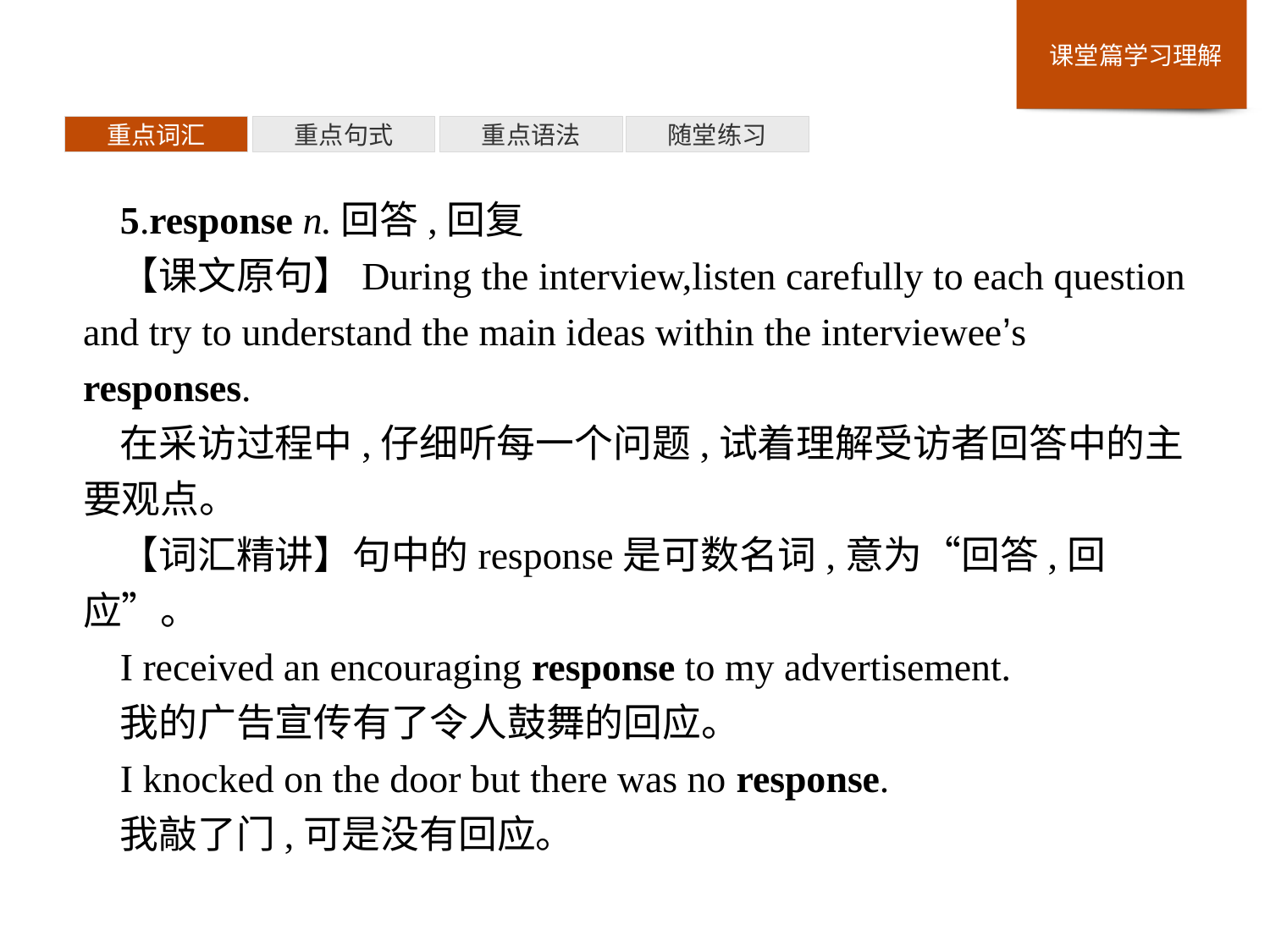

重点词汇
重点句式
重点语法
随堂练习
5.response n.回答,回复
【课文原句】During the interview,listen carefully to each question and try to understand the main ideas within the interviewee’s responses.
在采访过程中,仔细听每一个问题,试着理解受访者回答中的主要观点。
【词汇精讲】句中的response是可数名词,意为“回答,回应”。
I received an encouraging response to my advertisement.
我的广告宣传有了令人鼓舞的回应。
I knocked on the door but there was no response.
我敲了门,可是没有回应。